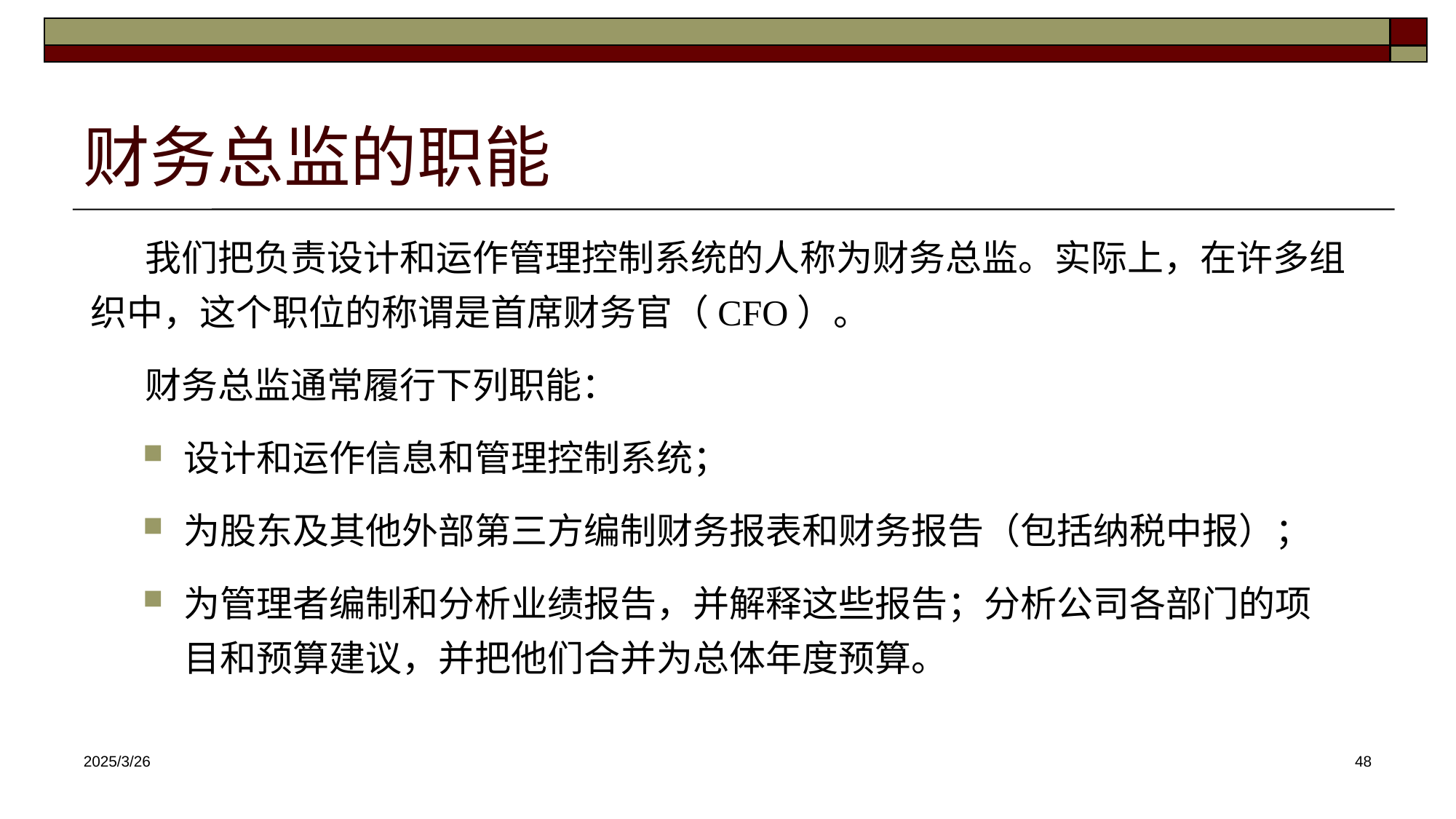

# 财务总监的职能
我们把负责设计和运作管理控制系统的人称为财务总监。实际上，在许多组织中，这个职位的称谓是首席财务官（CFO）。
财务总监通常履行下列职能：
设计和运作信息和管理控制系统；
为股东及其他外部第三方编制财务报表和财务报告（包括纳税中报）；
为管理者编制和分析业绩报告，并解释这些报告；分析公司各部门的项目和预算建议，并把他们合并为总体年度预算。
2025/3/26
48